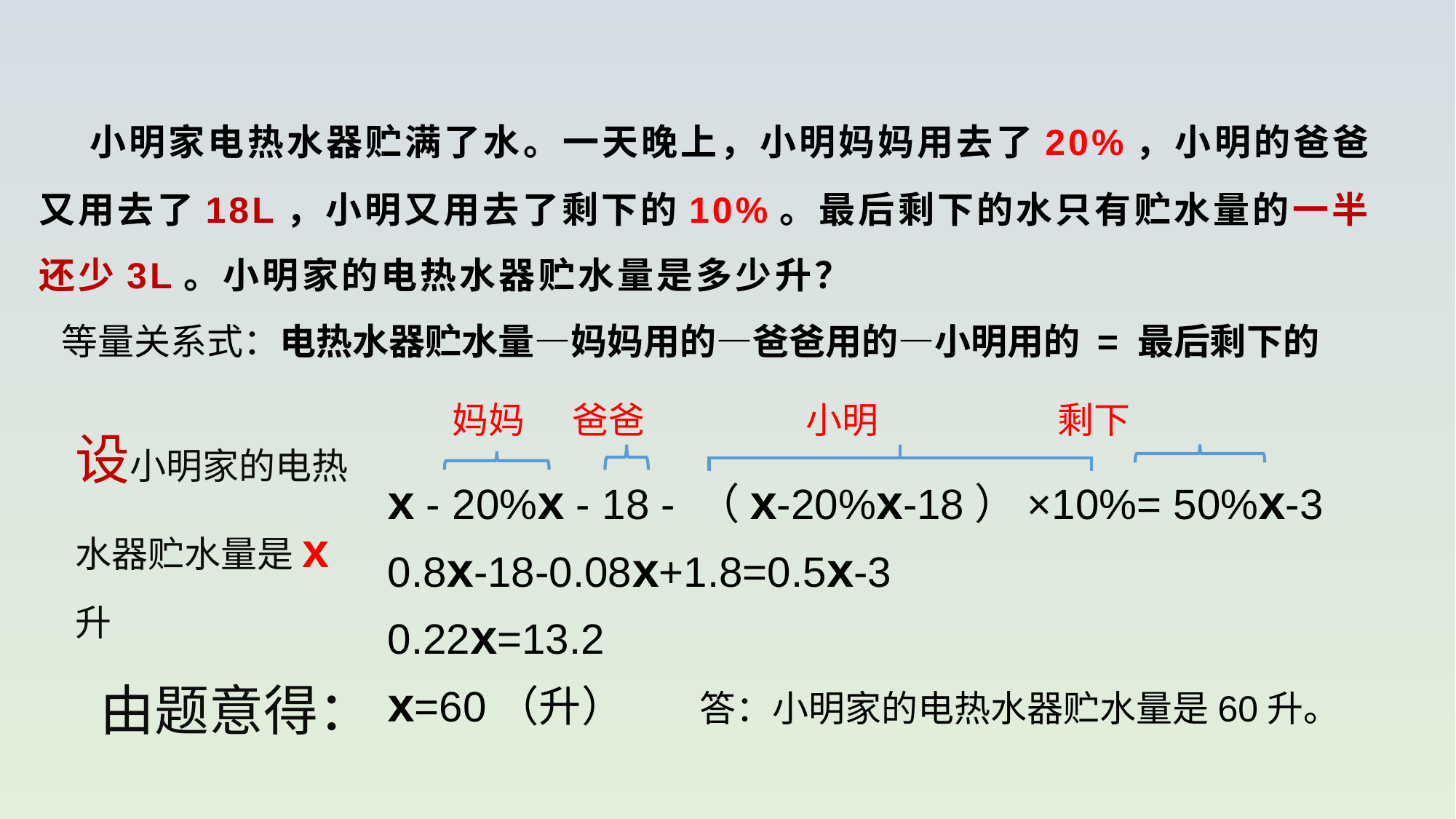

小明家电热水器贮满了水。一天晚上，小明妈妈用去了20%，小明的爸爸又用去了18L，小明又用去了剩下的10%。最后剩下的水只有贮水量的一半还少3L。小明家的电热水器贮水量是多少升？

 等量关系式：电热水器贮水量—妈妈用的—爸爸用的—小明用的 = 最后剩下的

      妈妈     爸爸                 小明                      剩下
x - 20%x - 18 - （x-20%x-18）×10%= 50%x-3
0.8x-18-0.08x+1.8=0.5x-3
0.22x=13.2
x=60（升）        答：小明家的电热水器贮水量是60升。

设小明家的电热水器贮水量是x升
 由题意得：